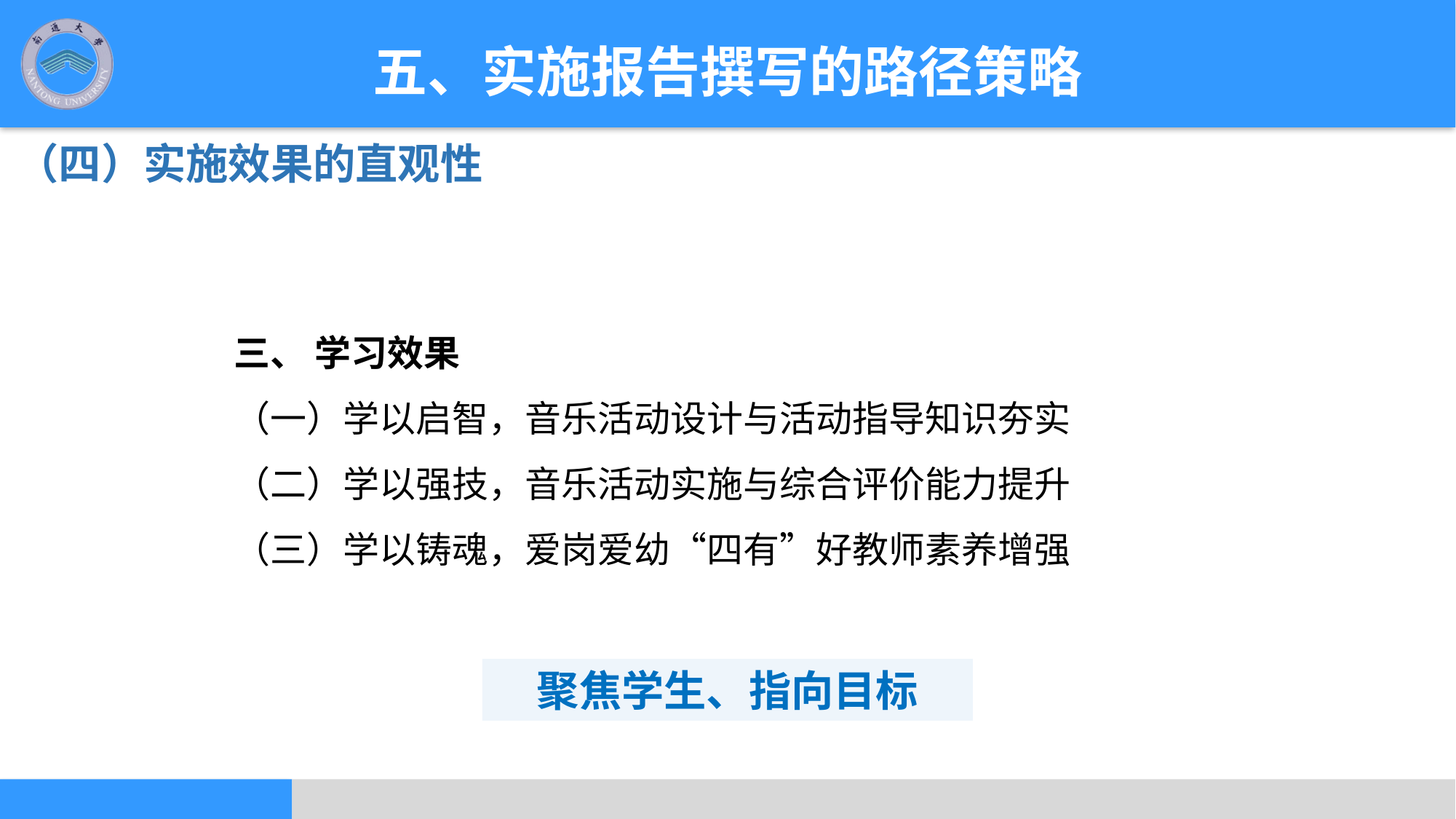

五、实施报告撰写的路径策略
（四）实施效果的直观性
三、 学习效果
（一）学以启智，音乐活动设计与活动指导知识夯实
（二）学以强技，音乐活动实施与综合评价能力提升
（三）学以铸魂，爱岗爱幼“四有”好教师素养增强
聚焦学生、指向目标